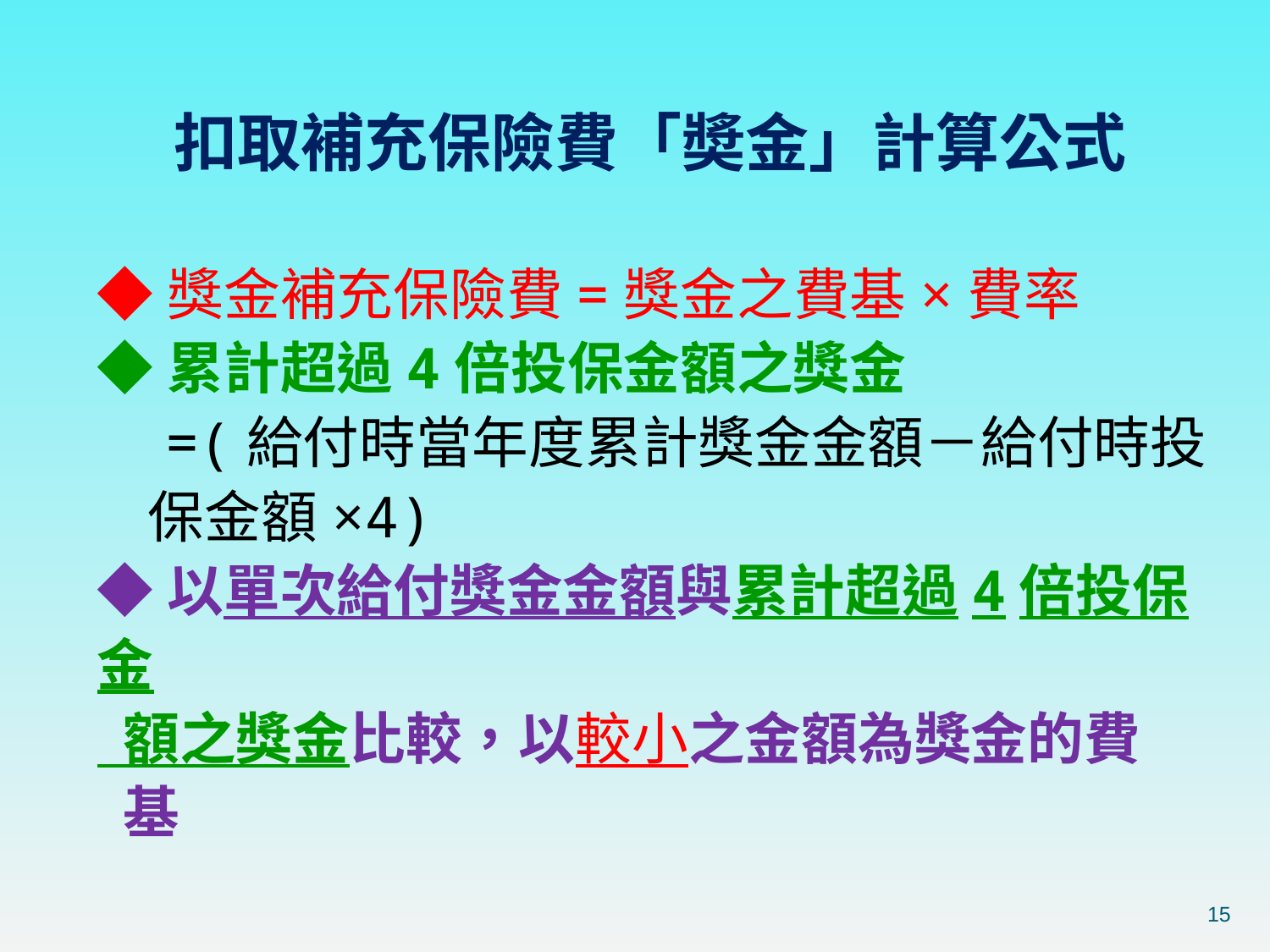

扣取補充保險費「奬金」計算公式
◆獎金補充保險費=獎金之費基×費率
◆累計超過4倍投保金額之獎金
  =(給付時當年度累計獎金金額－給付時投
    保金額×4)
◆以單次給付獎金金額與累計超過4倍投保金
  額之獎金比較，以較小之金額為獎金的費
  基
15